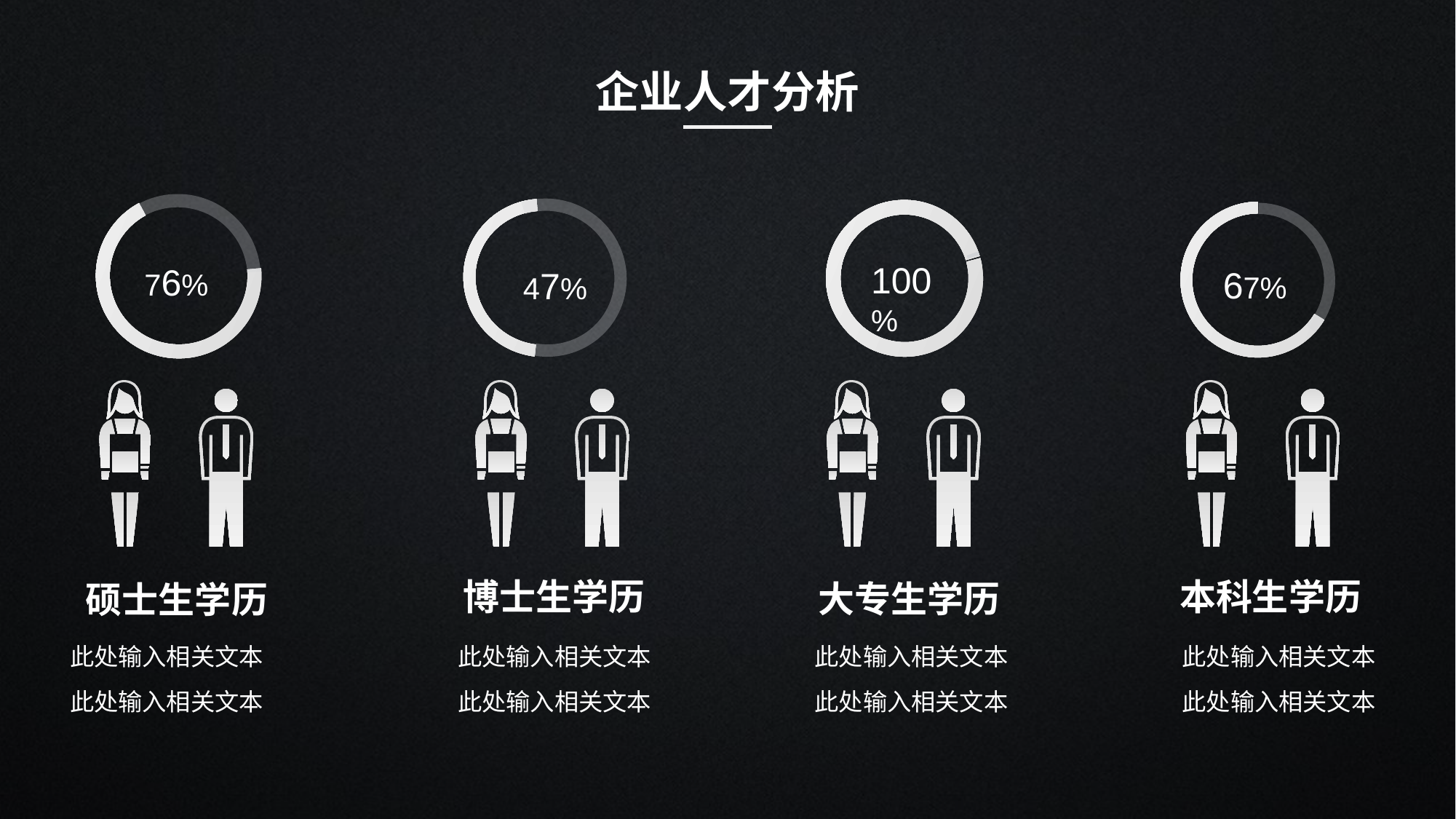

企业人才分析

76%

47%

100%

67%

博士生学历
本科生学历
大专生学历
硕士生学历
此处输入相关文本
此处输入相关文本
此处输入相关文本
此处输入相关文本
此处输入相关文本
此处输入相关文本
此处输入相关文本
此处输入相关文本